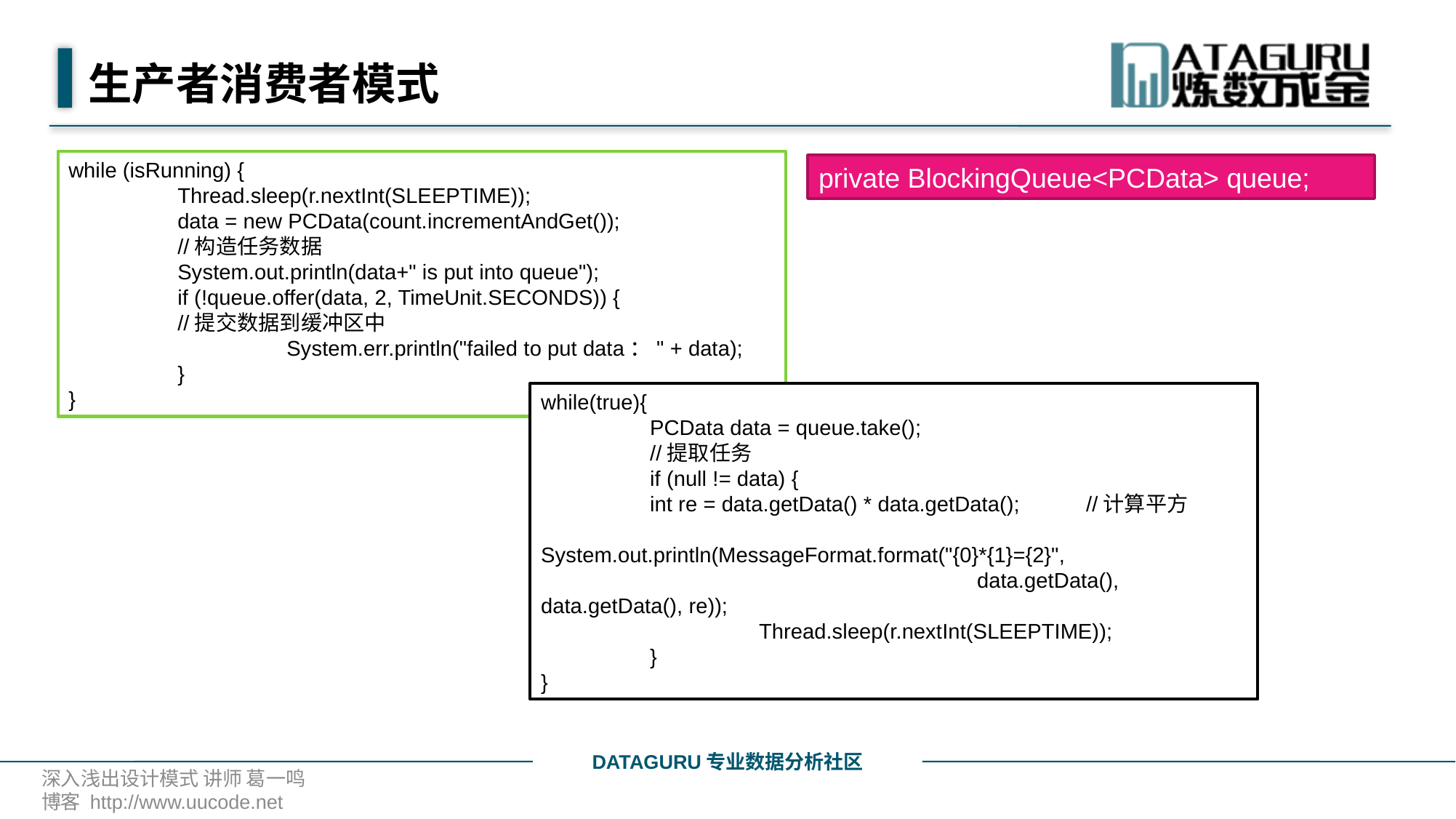

# 生产者消费者模式
while (isRunning) {
	Thread.sleep(r.nextInt(SLEEPTIME));
	data = new PCData(count.incrementAndGet());		//构造任务数据
	System.out.println(data+" is put into queue");
	if (!queue.offer(data, 2, TimeUnit.SECONDS)) {		//提交数据到缓冲区中
		System.err.println("failed to put data：" + data);
	}
}
private BlockingQueue<PCData> queue;
while(true){
	PCData data = queue.take();				//提取任务
	if (null != data) {
	int re = data.getData() * data.getData();	//计算平方
		System.out.println(MessageFormat.format("{0}*{1}={2}",
				data.getData(), data.getData(), re));
		Thread.sleep(r.nextInt(SLEEPTIME));
	}
}